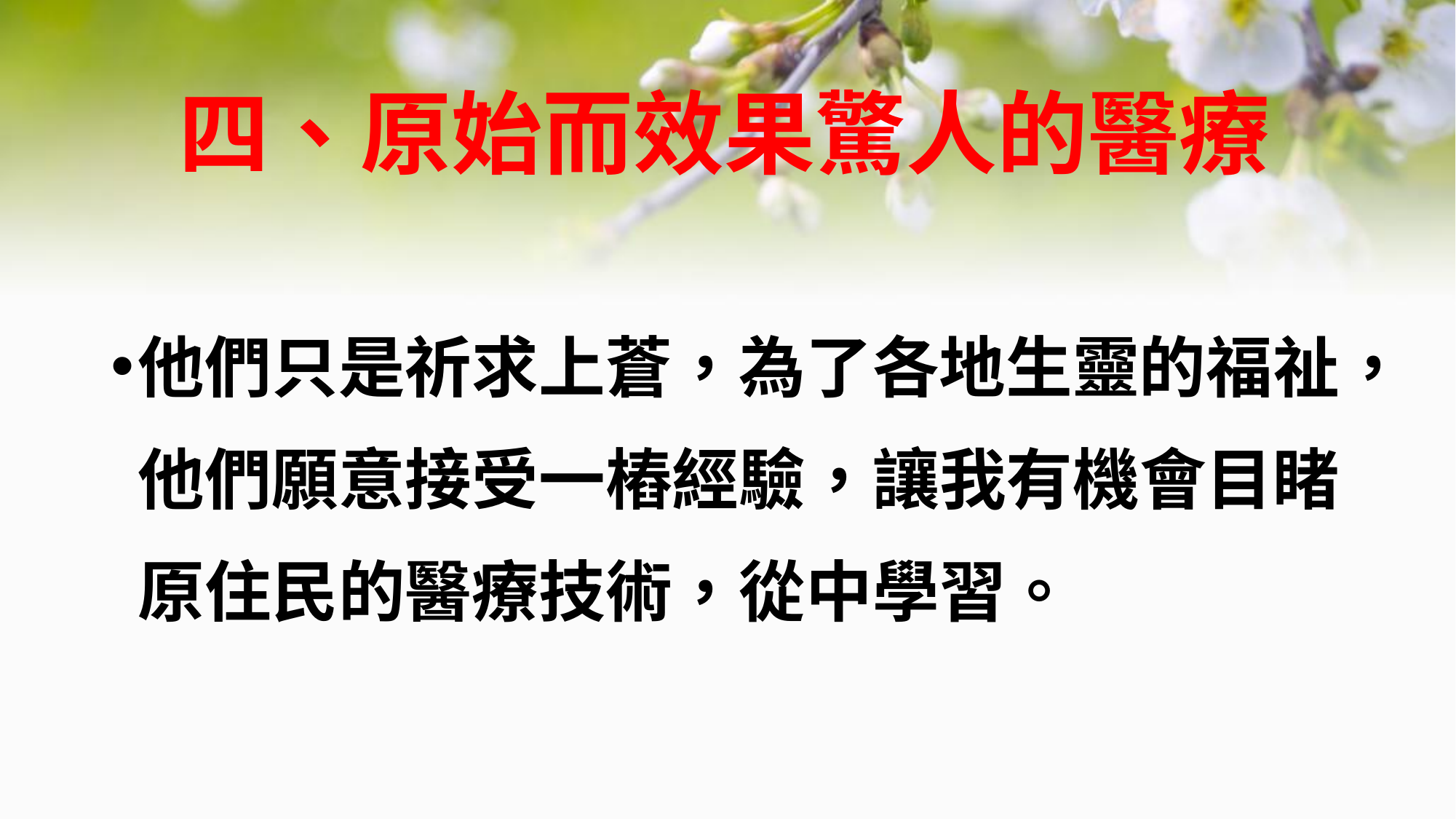

# 四、原始而效果驚人的醫療

他們只是祈求上蒼，為了各地生靈的福祉，他們願意接受一樁經驗，讓我有機會目睹原住民的醫療技術，從中學習。